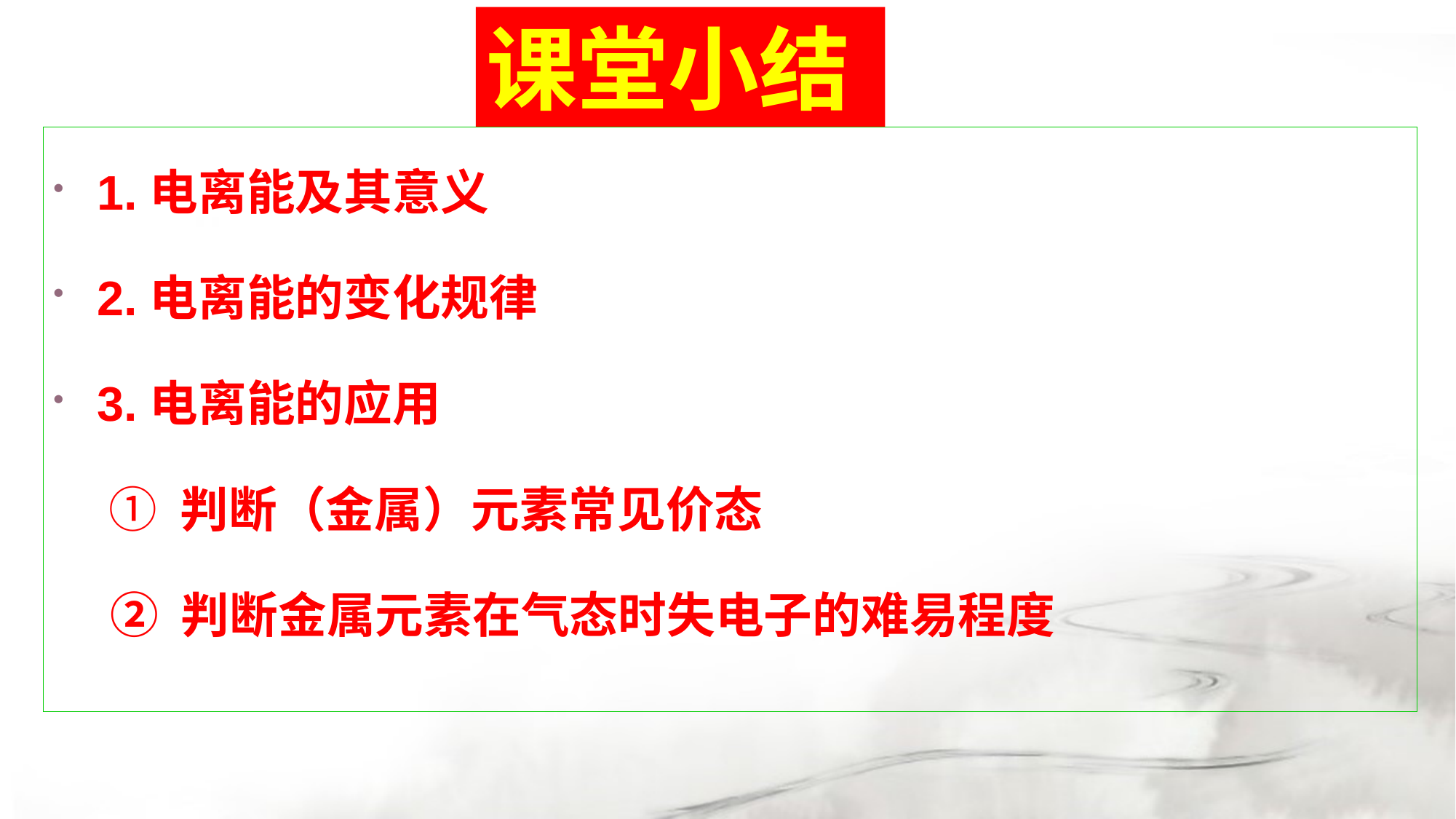

课堂小结
1.电离能及其意义
2.电离能的变化规律
3.电离能的应用
     ① 判断（金属）元素常见价态
     ② 判断金属元素在气态时失电子的难易程度